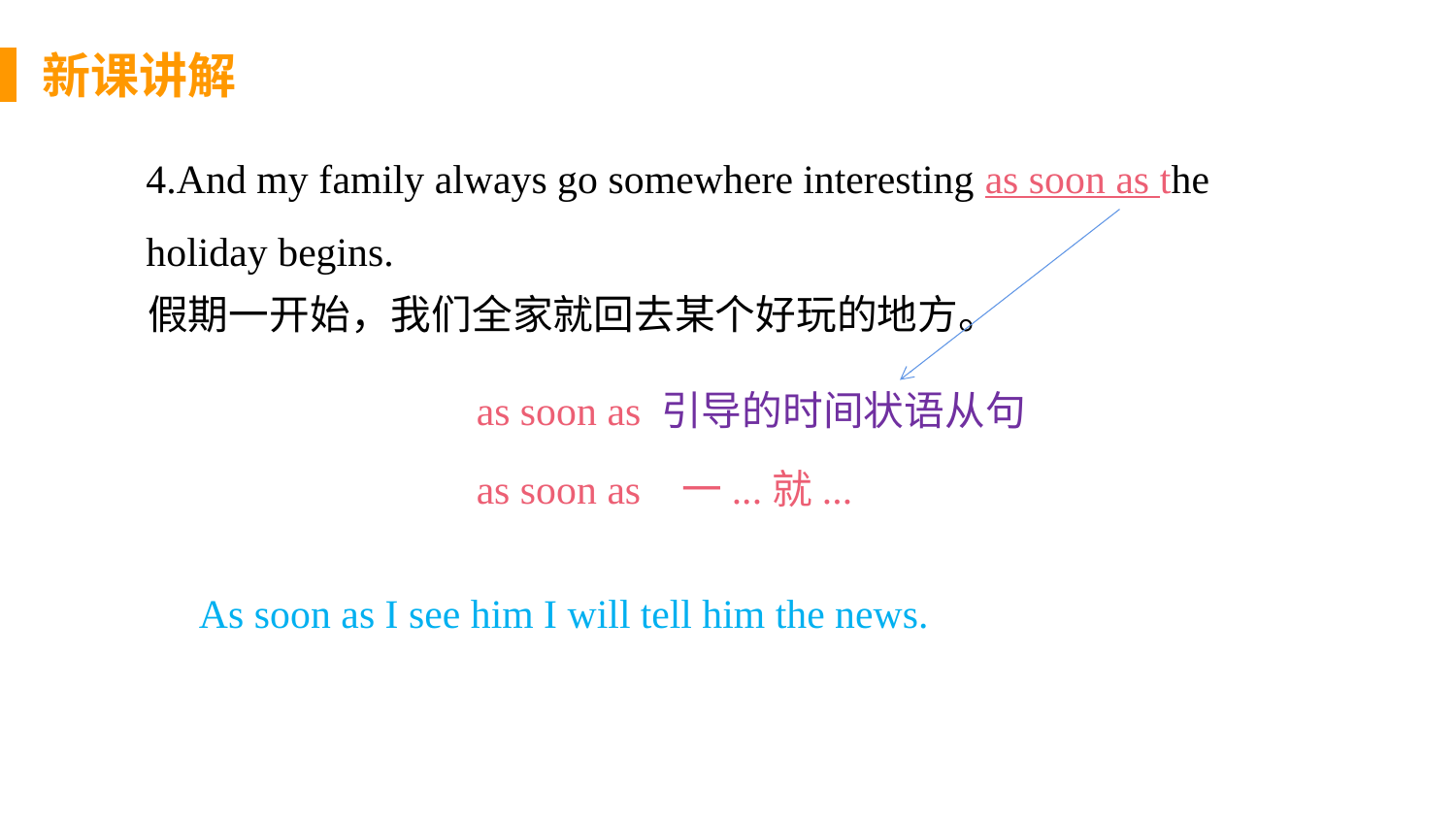

新课讲解

4.And my family always go somewhere interesting as soon as the holiday begins.
假期一开始，我们全家就回去某个好玩的地方。
as soon as 引导的时间状语从句
as soon as   一...就...
As soon as I see him I will tell him the news.